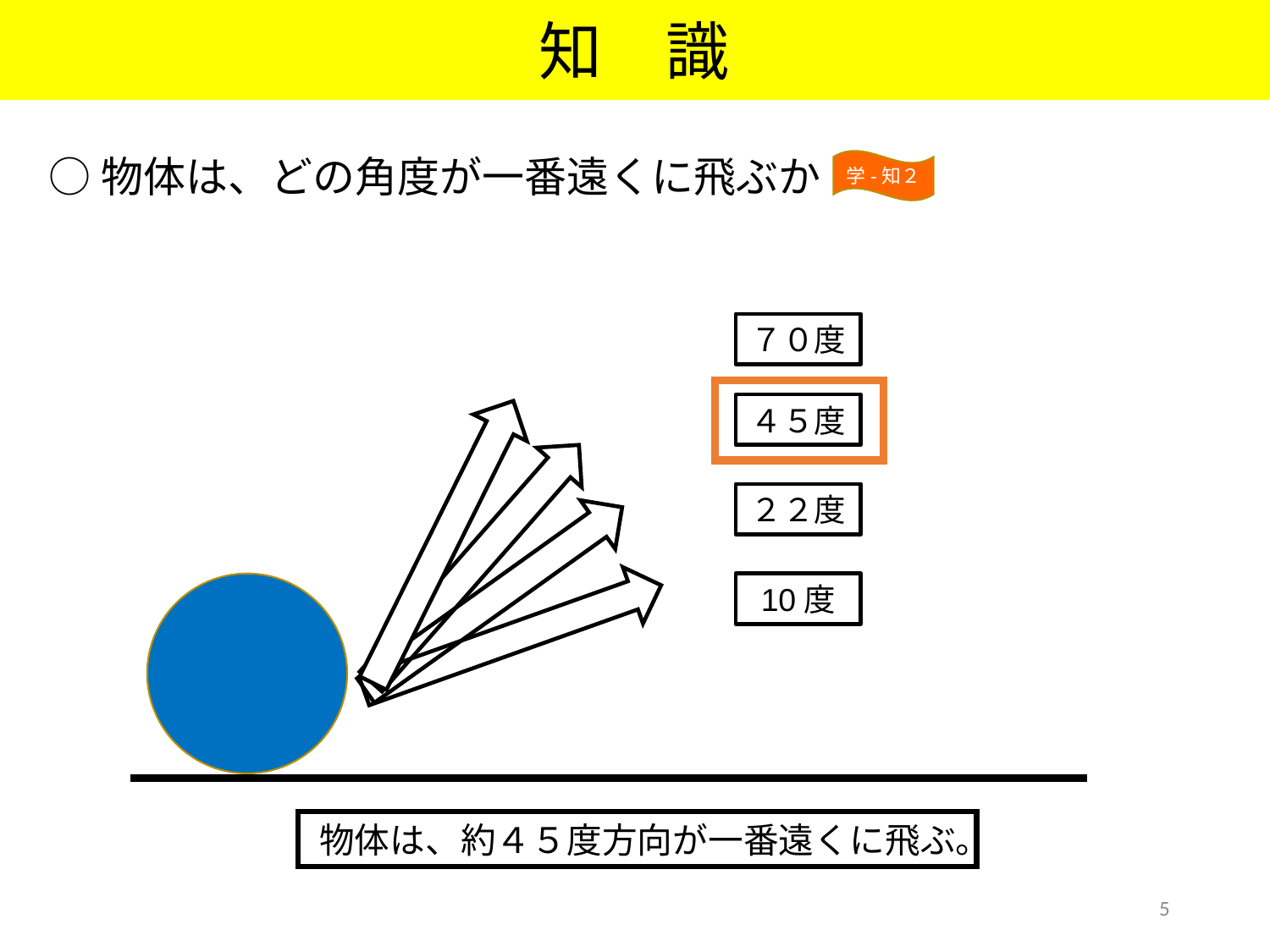

知　識
○物体は、どの角度が一番遠くに飛ぶか
学-知２
７０度

４５度
２２度

10度

物体は、約４５度方向が一番遠くに飛ぶ。
5